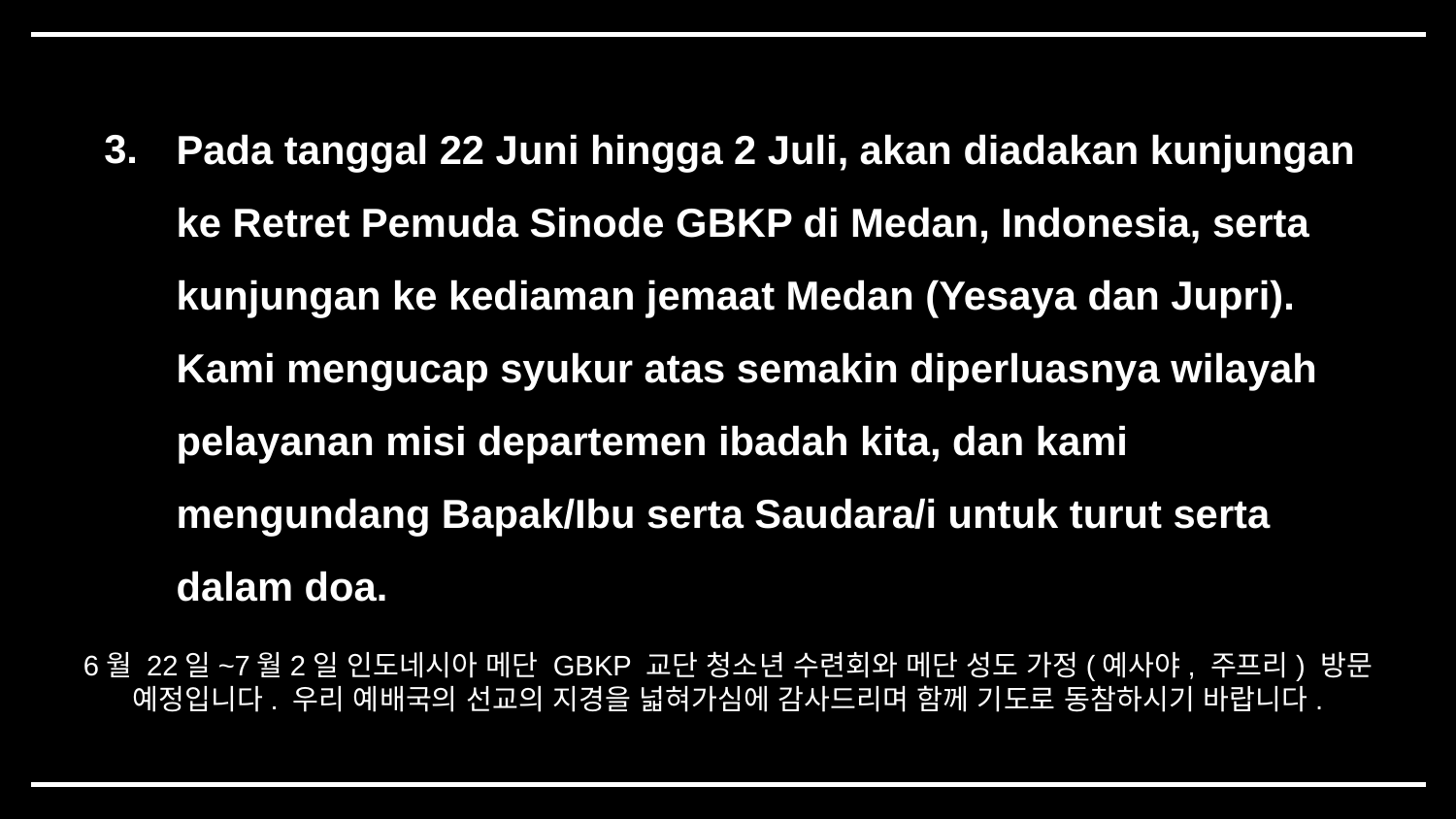

3.
Pada tanggal 22 Juni hingga 2 Juli, akan diadakan kunjungan ke Retret Pemuda Sinode GBKP di Medan, Indonesia, serta kunjungan ke kediaman jemaat Medan (Yesaya dan Jupri). Kami mengucap syukur atas semakin diperluasnya wilayah pelayanan misi departemen ibadah kita, dan kami mengundang Bapak/Ibu serta Saudara/i untuk turut serta dalam doa.
6월 22일~7월2일 인도네시아 메단 GBKP 교단 청소년 수련회와 메단 성도 가정(예사야, 주프리) 방문 예정입니다. 우리 예배국의 선교의 지경을 넓혀가심에 감사드리며 함께 기도로 동참하시기 바랍니다.